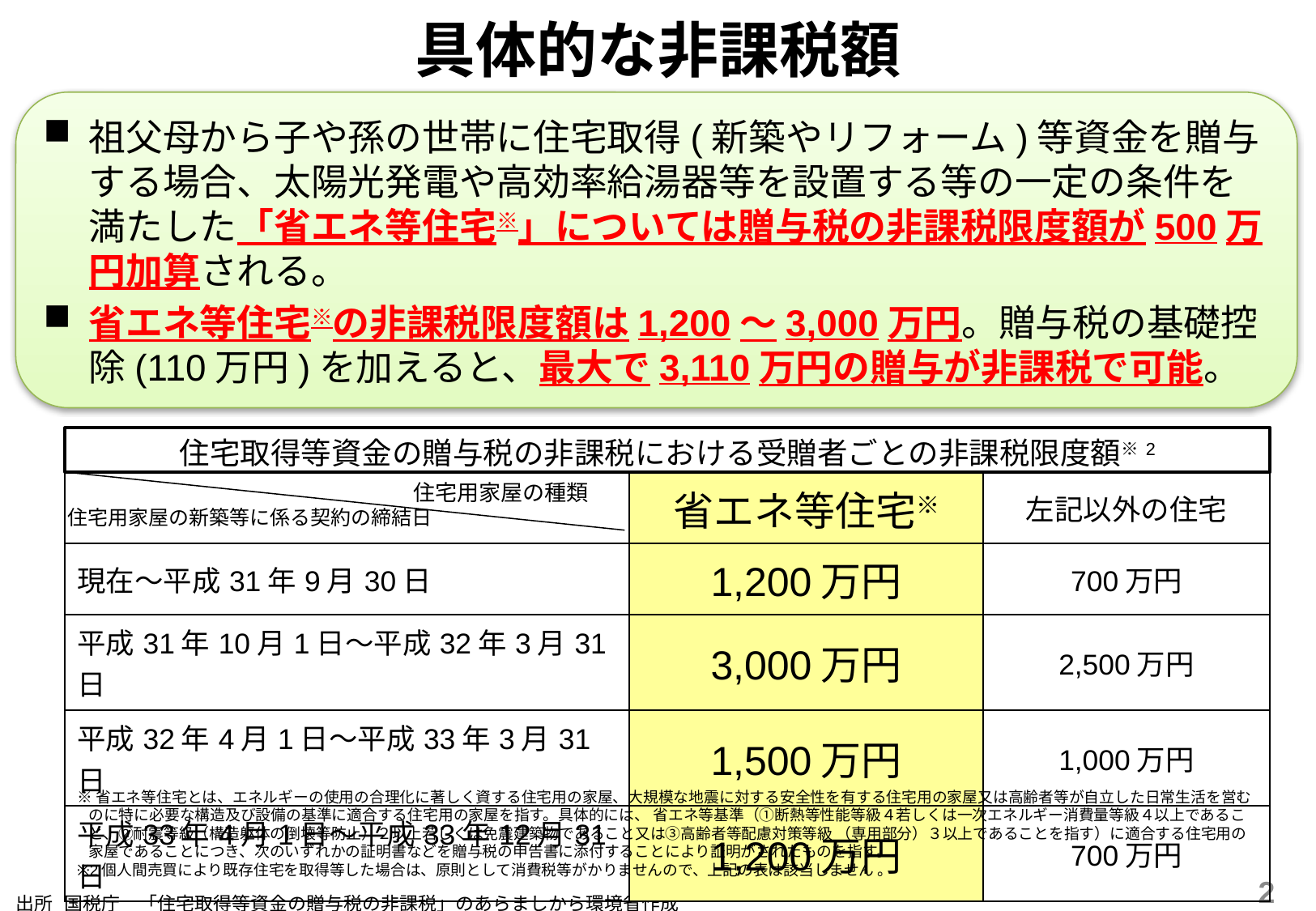

具体的な非課税額
祖父母から子や孫の世帯に住宅取得(新築やリフォーム)等資金を贈与する場合、太陽光発電や高効率給湯器等を設置する等の一定の条件を満たした「省エネ等住宅※」については贈与税の非課税限度額が500万円加算される。
省エネ等住宅※の非課税限度額は1,200～3,000万円。贈与税の基礎控除(110万円)を加えると、最大で3,110万円の贈与が非課税で可能。
住宅取得等資金の贈与税の非課税における受贈者ごとの非課税限度額※2
|  | 省エネ等住宅※ | 左記以外の住宅 |
| --- | --- | --- |
| 現在～平成31年9月30日 | 1,200万円 | 700万円 |
| 平成31年10月1日～平成32年3月31日 | 3,000万円 | 2,500万円 |
| 平成32年4月1日～平成33年3月31日 | 1,500万円 | 1,000万円 |
| 平成33年4月1日～平成33年12月31日 | 1,200万円 | 700万円 |
住宅用家屋の種類
住宅用家屋の新築等に係る契約の締結日
※省エネ等住宅とは、エネルギーの使用の合理化に著しく資する住宅用の家屋、大規模な地震に対する安全性を有する住宅用の家屋又は高齢者等が自立した日常生活を営むのに特に必要な構造及び設備の基準に適合する住宅用の家屋を指す。具体的には、 省エネ等基準（①断熱等性能等級４若しくは一次エネルギー消費量等級４以上であること、②耐震等級（構造躯体の倒壊等防止）２以上若しくは免震建築物であること又は③高齢者等配慮対策等級 （専用部分）３以上であることを指す）に適合する住宅用の家屋であることにつき、次のいずれかの証明書などを贈与税の申告書に添付することにより証明がされたものを指す。
※2個人間売買により既存住宅を取得等した場合は、原則として消費税等がかりませんので、上記の表は該当しません 。
2
| 出所 | 国税庁　「住宅取得等資金の贈与税の非課税」のあらましから環境省作成 |
| --- | --- |